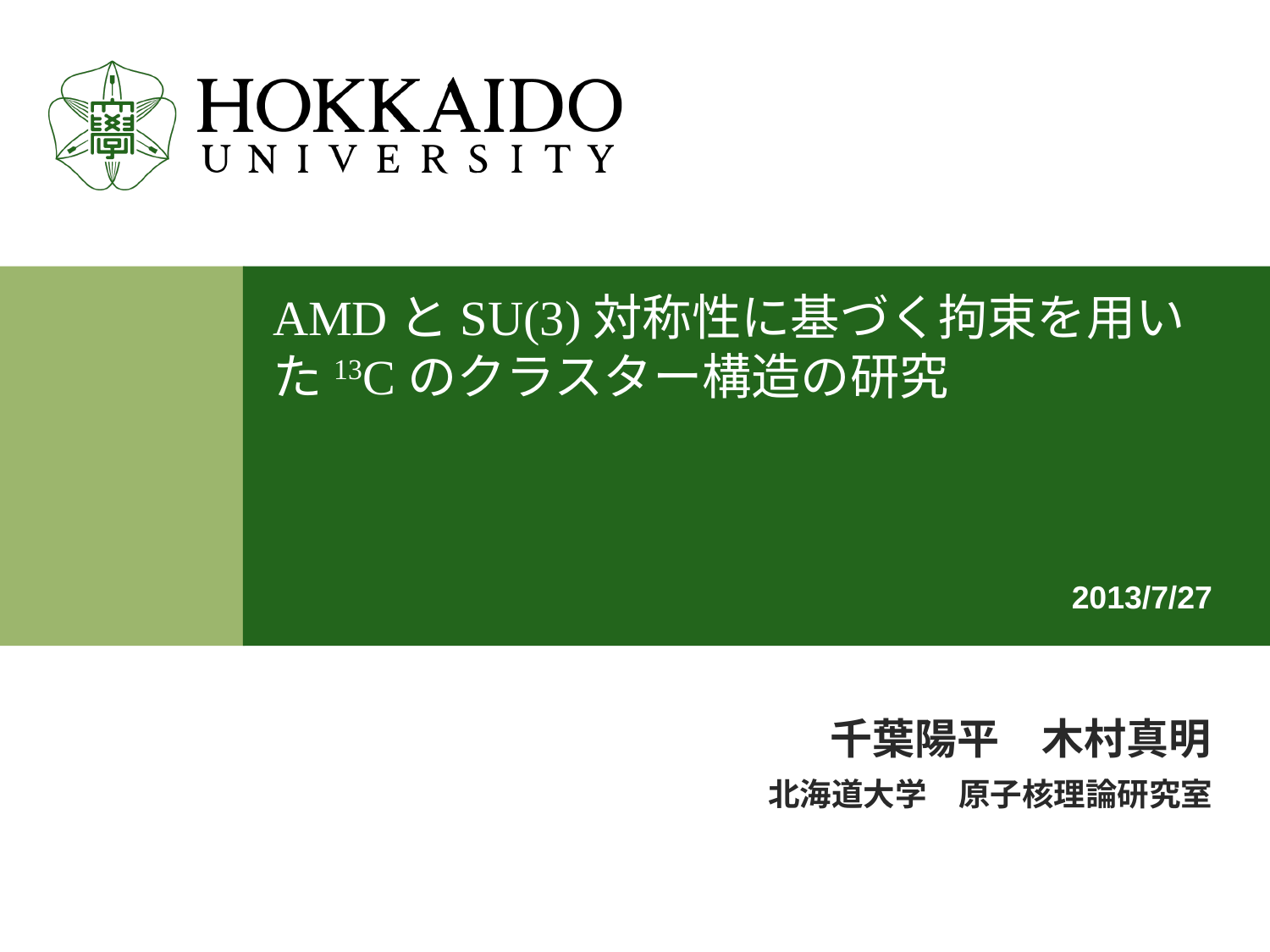

# AMDとSU(3)対称性に基づく拘束を用いた13Cのクラスター構造の研究

2013/7/27
千葉陽平　木村真明
北海道大学　原子核理論研究室